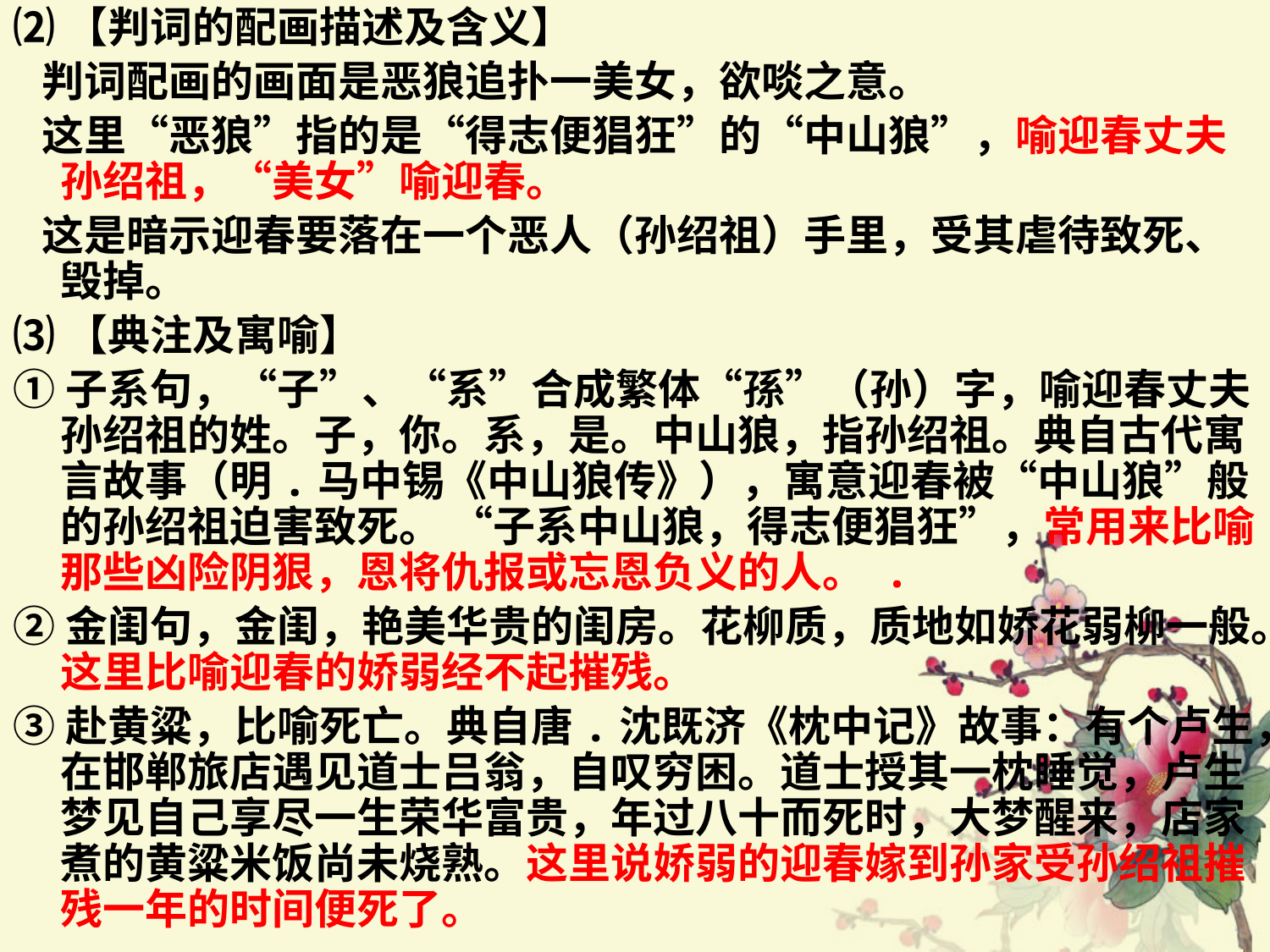

⑵【判词的配画描述及含义】
  判词配画的画面是恶狼追扑一美女，欲啖之意。
  这里“恶狼”指的是“得志便猖狂”的“中山狼”，喻迎春丈夫孙绍祖，“美女”喻迎春。
  这是暗示迎春要落在一个恶人（孙绍祖）手里，受其虐待致死、毁掉。
⑶【典注及寓喻】
①子系句，“子”、“系”合成繁体“孫”（孙）字，喻迎春丈夫孙绍祖的姓。子，你。系，是。中山狼，指孙绍祖。典自古代寓言故事（明.马中锡《中山狼传》），寓意迎春被“中山狼”般的孙绍祖迫害致死。 “子系中山狼，得志便猖狂”，常用来比喻那些凶险阴狠，恩将仇报或忘恩负义的人。 .
②金闺句，金闺，艳美华贵的闺房。花柳质，质地如娇花弱柳一般。这里比喻迎春的娇弱经不起摧残。
③赴黄粱，比喻死亡。典自唐.沈既济《枕中记》故事：有个卢生，在邯郸旅店遇见道士吕翁，自叹穷困。道士授其一枕睡觉，卢生梦见自己享尽一生荣华富贵，年过八十而死时，大梦醒来，店家煮的黄粱米饭尚未烧熟。这里说娇弱的迎春嫁到孙家受孙绍祖摧残一年的时间便死了。